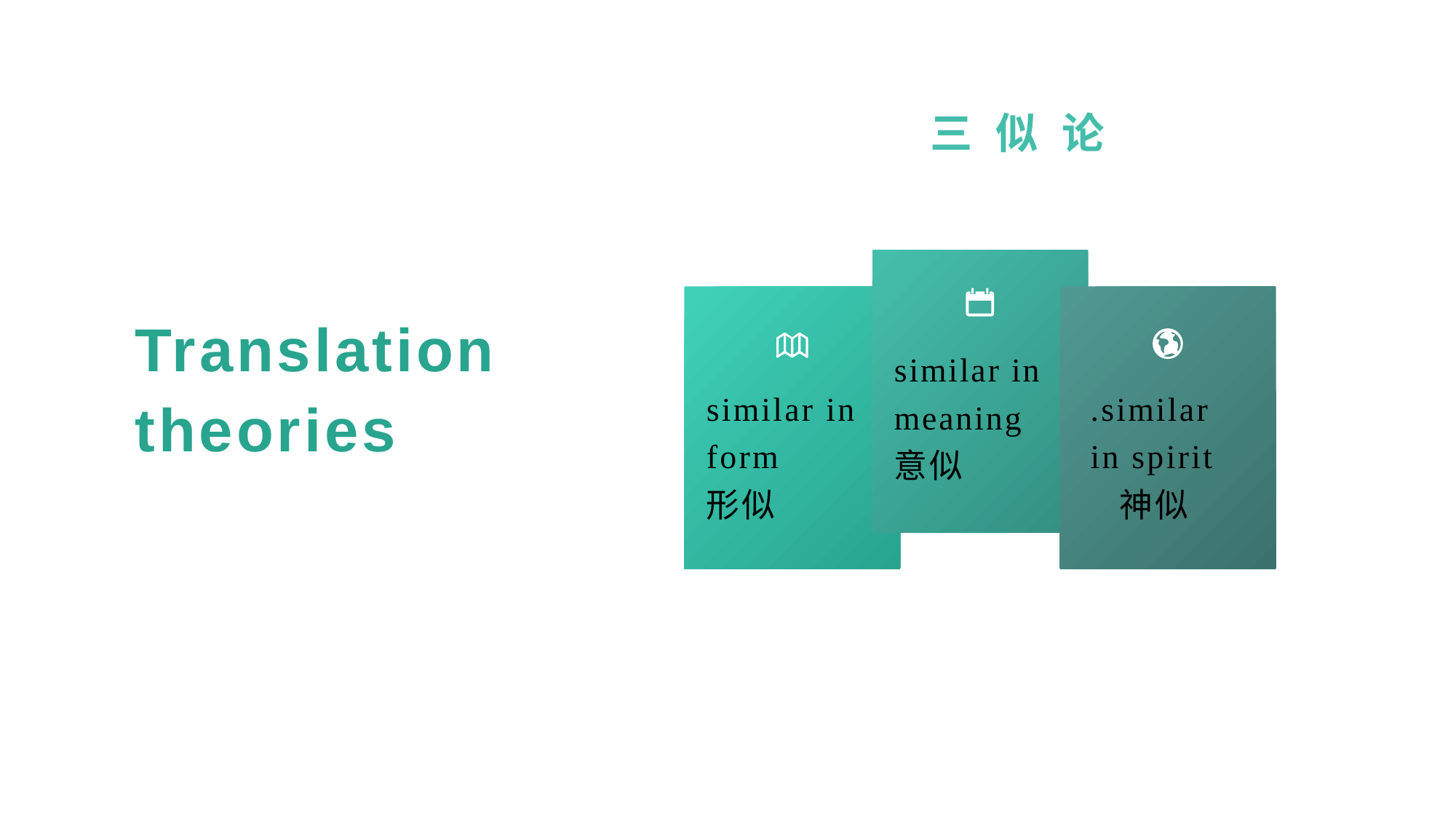

三  似  论
Translation theories

similar in meaning 意似
similar in form     形似
.similar in spirit     神似